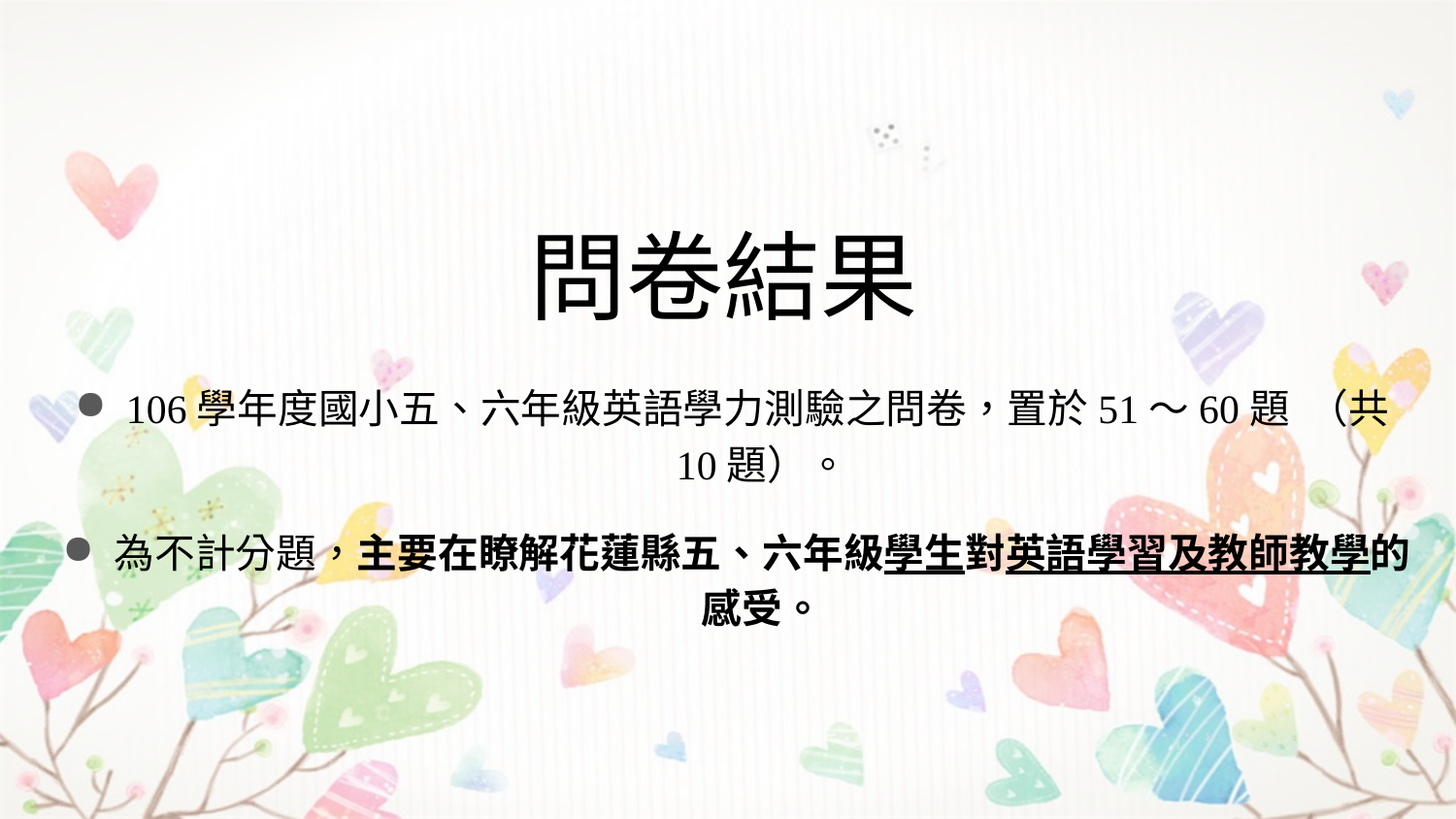

# 問卷結果
106學年度國小五、六年級英語學力測驗之問卷，置於51～60題  （共10題）。
為不計分題，主要在瞭解花蓮縣五、六年級學生對英語學習及教師教學的感受。